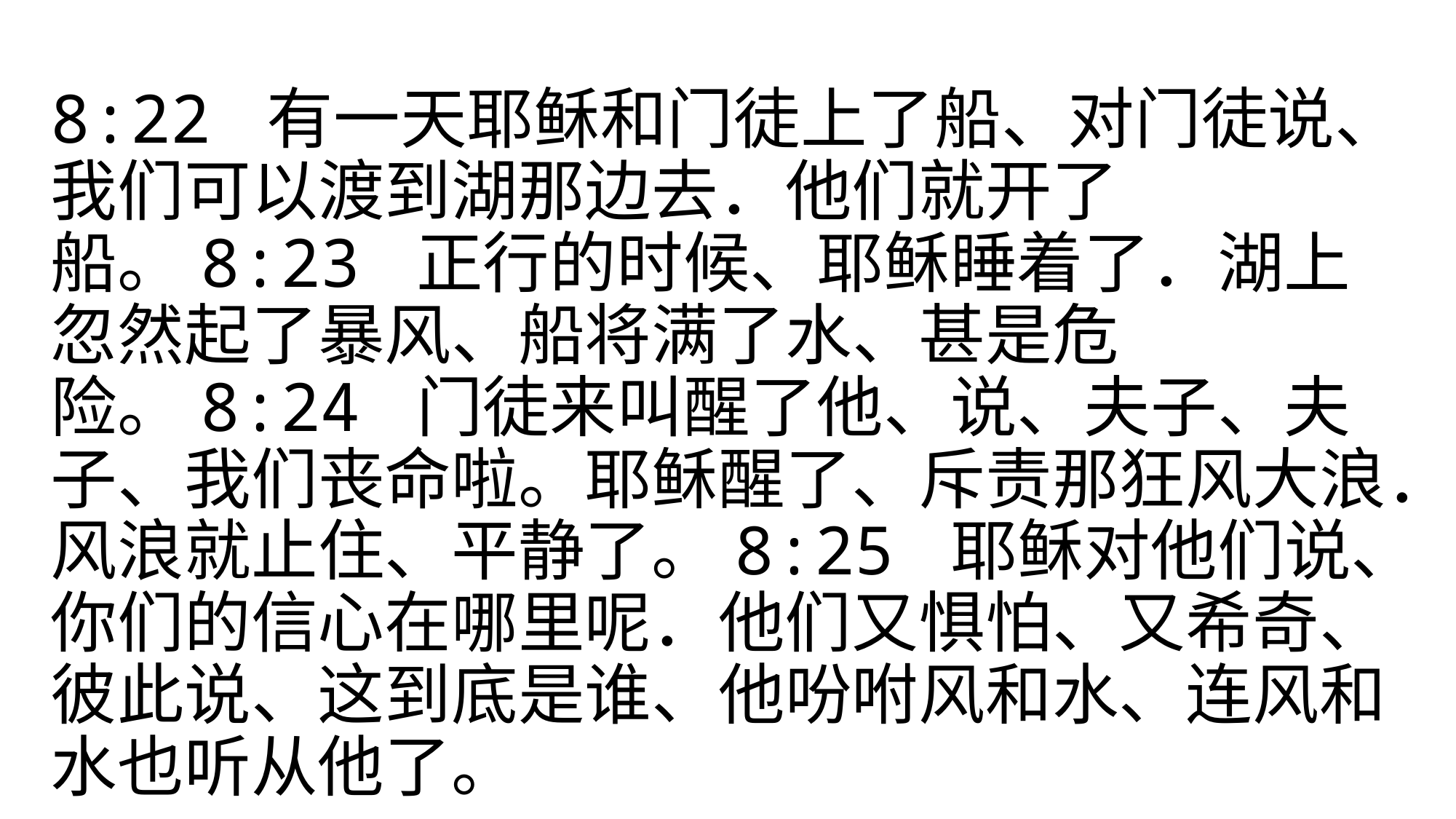

#
8:22 有一天耶稣和门徒上了船、对门徒说、我们可以渡到湖那边去．他们就开了船。8:23 正行的时候、耶稣睡着了．湖上忽然起了暴风、船将满了水、甚是危险。8:24 门徒来叫醒了他、说、夫子、夫子、我们丧命啦。耶稣醒了、斥责那狂风大浪．风浪就止住、平静了。8:25 耶稣对他们说、你们的信心在哪里呢．他们又惧怕、又希奇、彼此说、这到底是谁、他吩咐风和水、连风和水也听从他了。